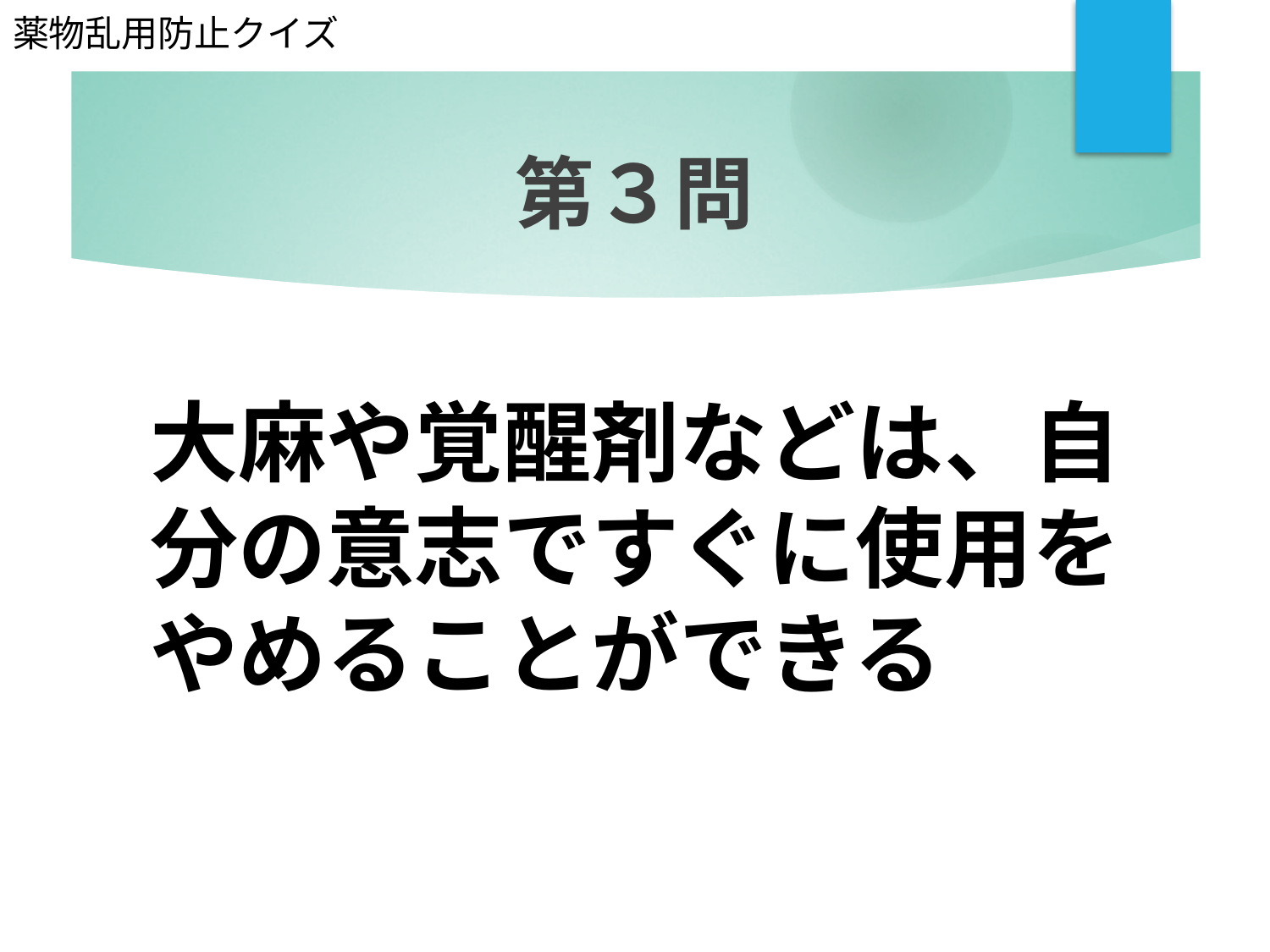

# 薬物乱用防止クイズ
第３問
大麻や覚醒剤などは、自分の意志ですぐに使用をやめることができる